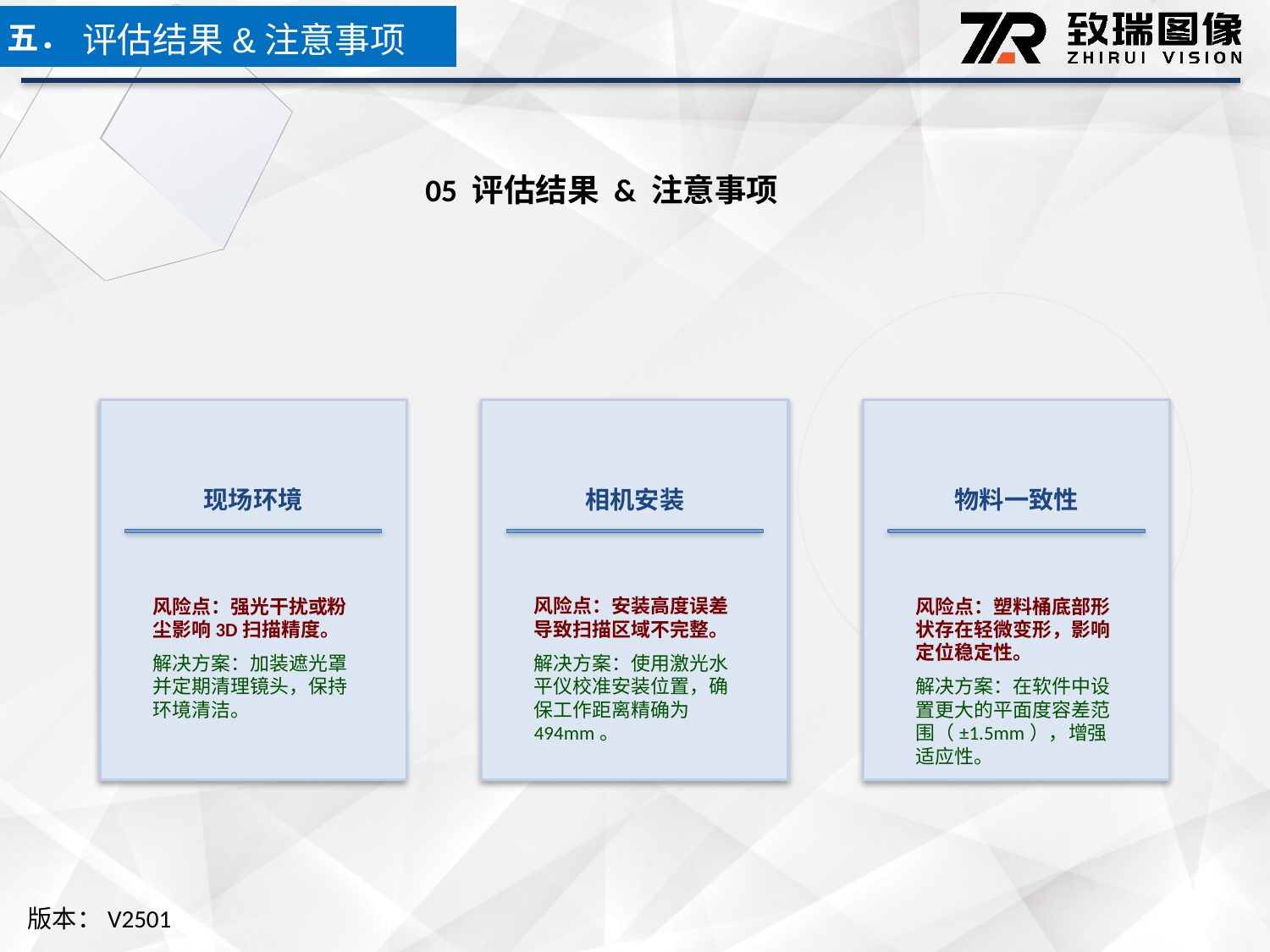

五．
评估结果&注意事项

05 评估结果 & 注意事项

现场环境

相机安装

物料一致性

风险点：强光干扰或粉尘影响3D扫描精度。
解决方案：加装遮光罩并定期清理镜头，保持环境清洁。

风险点：安装高度误差导致扫描区域不完整。
解决方案：使用激光水平仪校准安装位置，确保工作距离精确为494mm。

风险点：塑料桶底部形状存在轻微变形，影响定位稳定性。
解决方案：在软件中设置更大的平面度容差范围（±1.5mm），增强适应性。